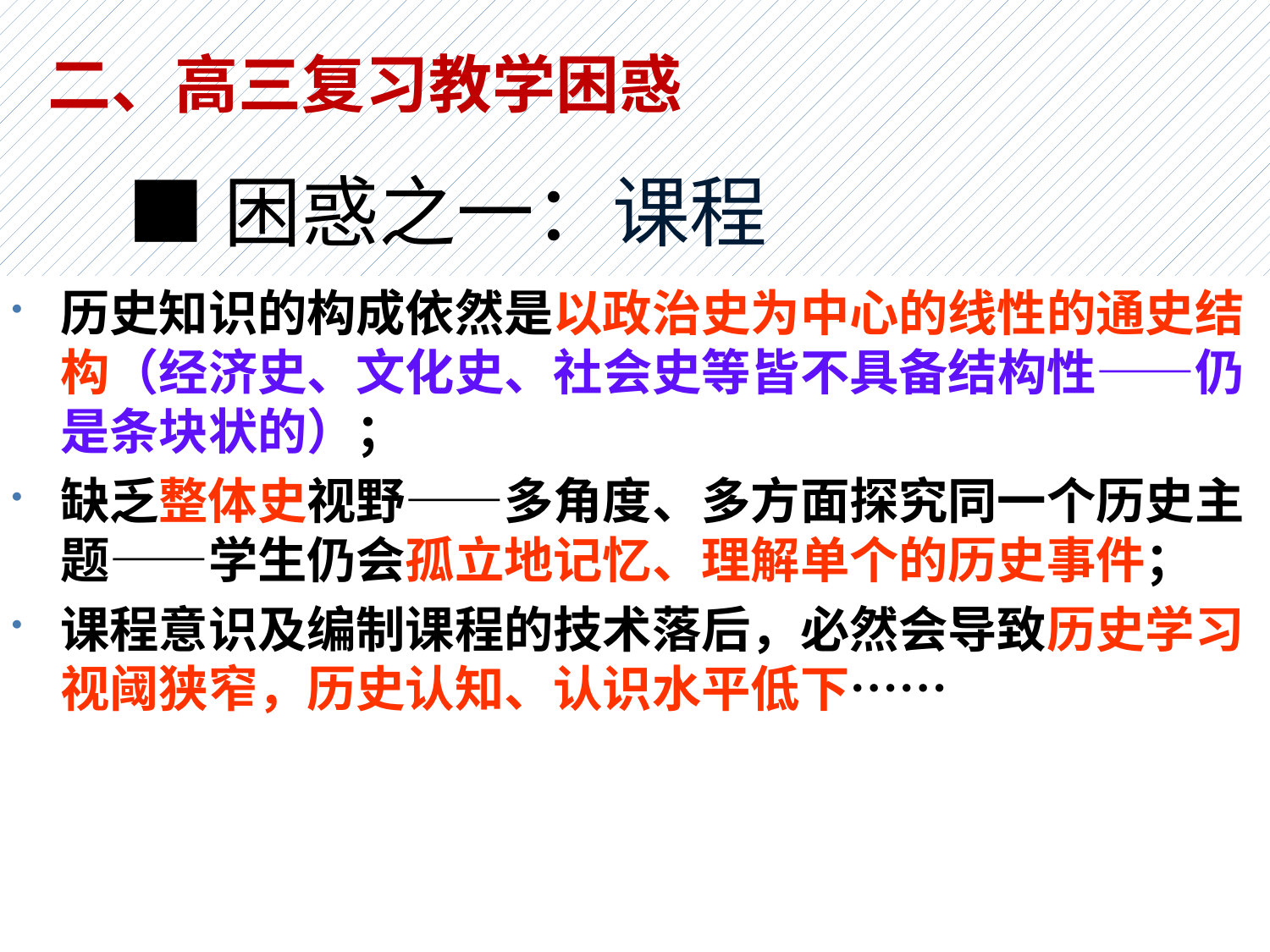

二、高三复习教学困惑
■困惑之一：课程
历史知识的构成依然是以政治史为中心的线性的通史结构（经济史、文化史、社会史等皆不具备结构性——仍是条块状的）；
缺乏整体史视野——多角度、多方面探究同一个历史主题——学生仍会孤立地记忆、理解单个的历史事件；
课程意识及编制课程的技术落后，必然会导致历史学习视阈狭窄，历史认知、认识水平低下……